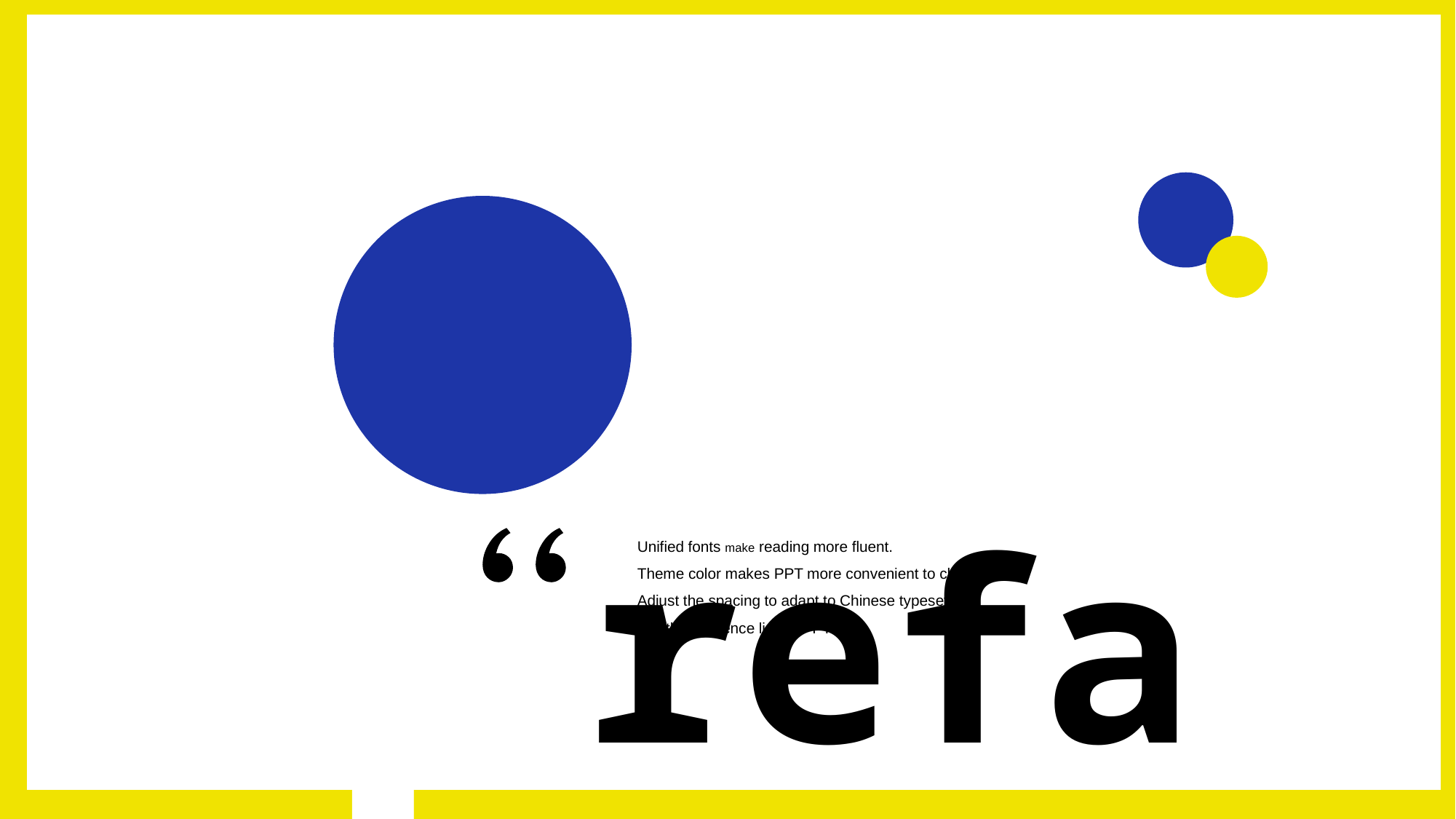

preface
行业PPT模板http://www.1ppt.com/hangye/

Unified fonts make reading more fluent.
Theme color makes PPT more convenient to change.
Adjust the spacing to adapt to Chinese typesetting, use the reference line in PPT.